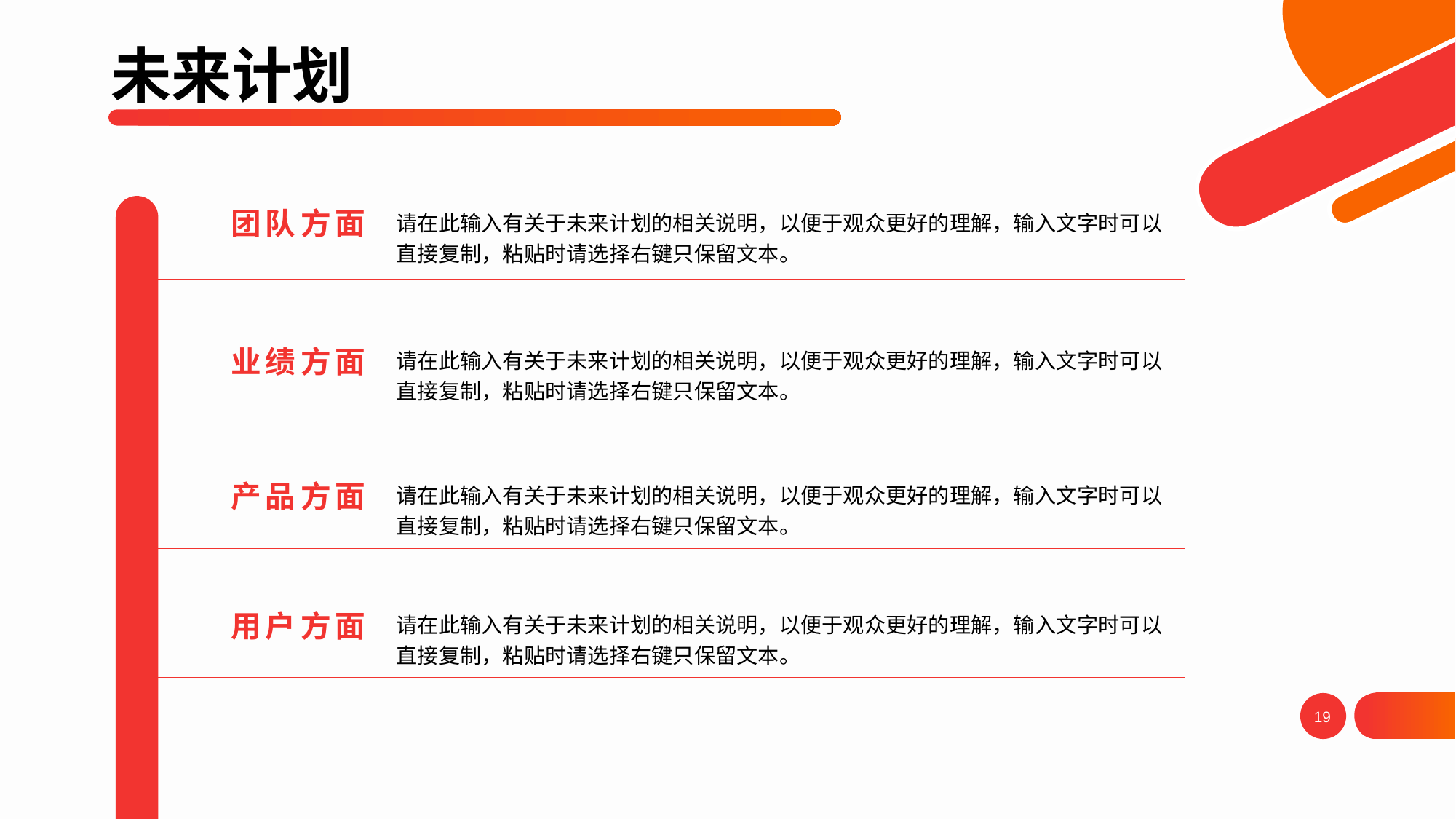

# 未来计划

团队方面
请在此输入有关于未来计划的相关说明，以便于观众更好的理解，输入文字时可以直接复制，粘贴时请选择右键只保留文本。
业绩方面
请在此输入有关于未来计划的相关说明，以便于观众更好的理解，输入文字时可以直接复制，粘贴时请选择右键只保留文本。
产品方面
请在此输入有关于未来计划的相关说明，以便于观众更好的理解，输入文字时可以直接复制，粘贴时请选择右键只保留文本。
用户方面
请在此输入有关于未来计划的相关说明，以便于观众更好的理解，输入文字时可以直接复制，粘贴时请选择右键只保留文本。
19